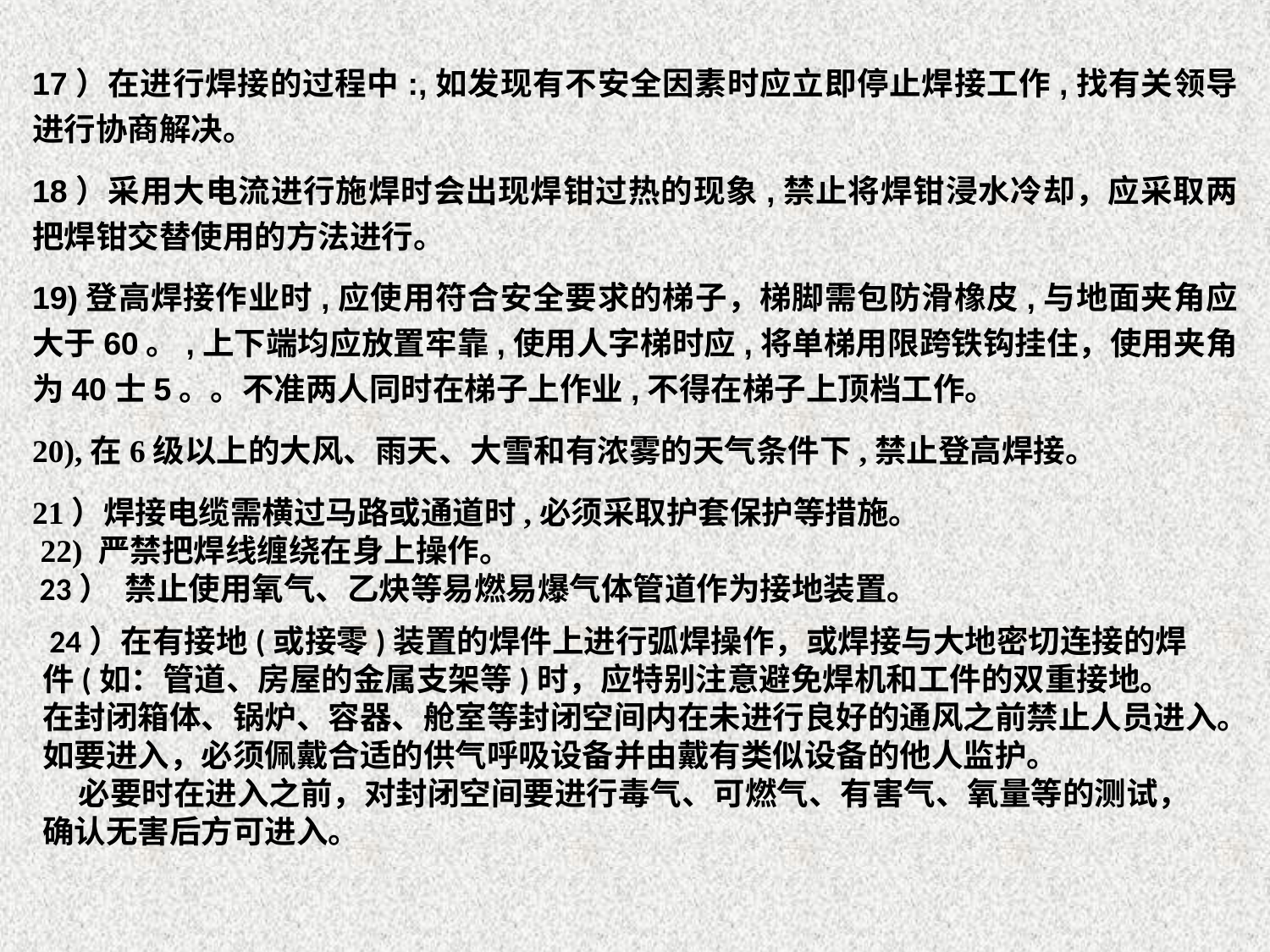

17）在进行焊接的过程中:,如发现有不安全因素时应立即停止焊接工作,找有关领导进行协商解决。
18）采用大电流进行施焊时会出现焊钳过热的现象,禁止将焊钳浸水冷却，应采取两把焊钳交替使用的方法进行。
19)登高焊接作业时,应使用符合安全要求的梯子，梯脚需包防滑橡皮,与地面夹角应大于60。,上下端均应放置牢靠,使用人字梯时应,将单梯用限跨铁钩挂住，使用夹角为40士5。。不准两人同时在梯子上作业,不得在梯子上顶档工作。
20),在6级以上的大风、雨天、大雪和有浓雾的天气条件下,禁止登高焊接。
21）焊接电缆需横过马路或通道时,必须采取护套保护等措施。
 22) 严禁把焊线缠绕在身上操作。
 23）  禁止使用氧气、乙炔等易燃易爆气体管道作为接地装置。

 24）在有接地(或接零)装置的焊件上进行弧焊操作，或焊接与大地密切连接的焊件(如：管道、房屋的金属支架等)时，应特别注意避免焊机和工件的双重接地。
在封闭箱体、锅炉、容器、舱室等封闭空间内在未进行良好的通风之前禁止人员进入。如要进入，必须佩戴合适的供气呼吸设备并由戴有类似设备的他人监护。
    必要时在进入之前，对封闭空间要进行毒气、可燃气、有害气、氧量等的测试，确认无害后方可进入。